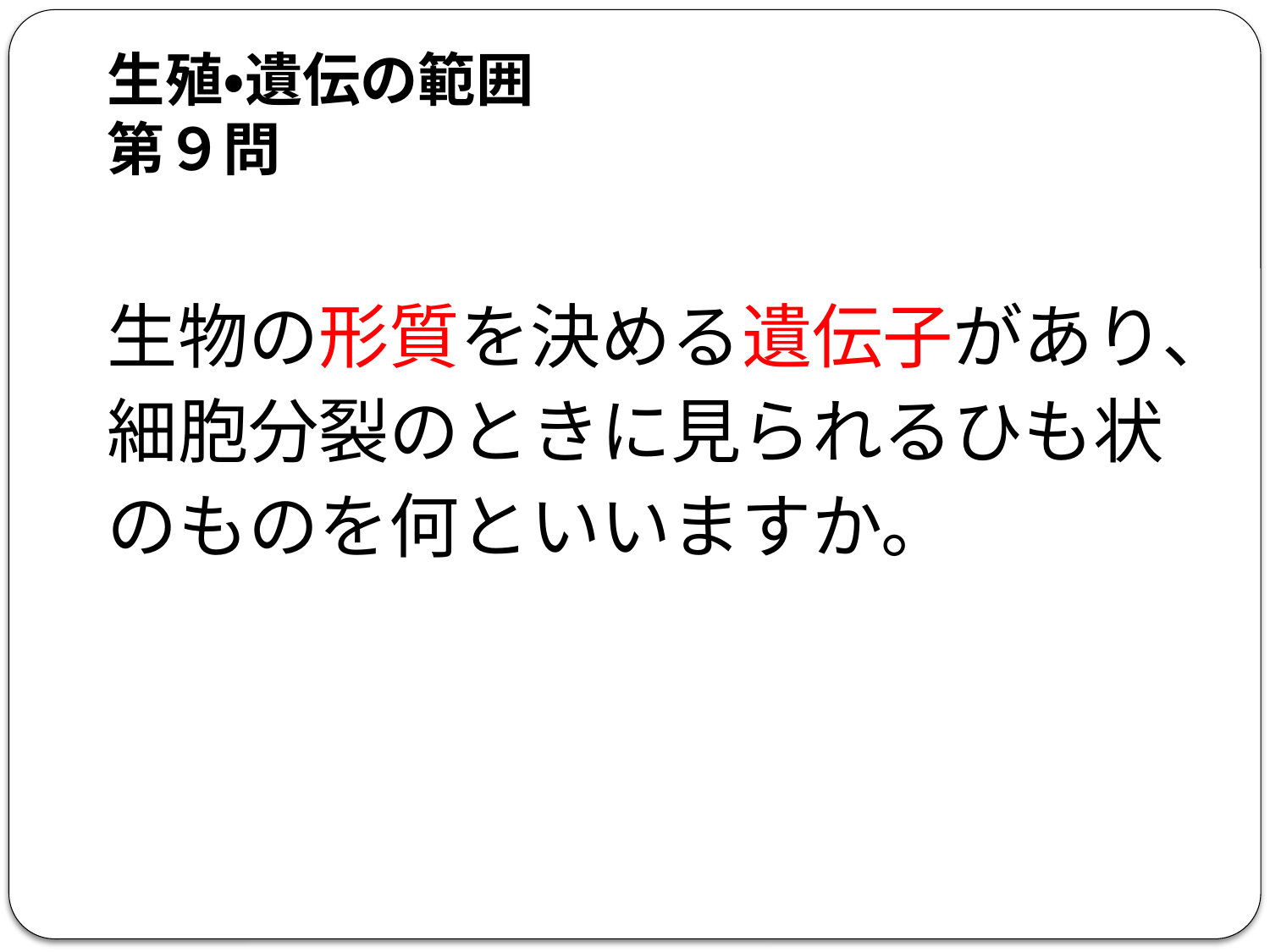

# 生殖・遺伝の範囲 第９問
生物の形質を決める遺伝子があり、
細胞分裂のときに見られるひも状
のものを何といいますか。